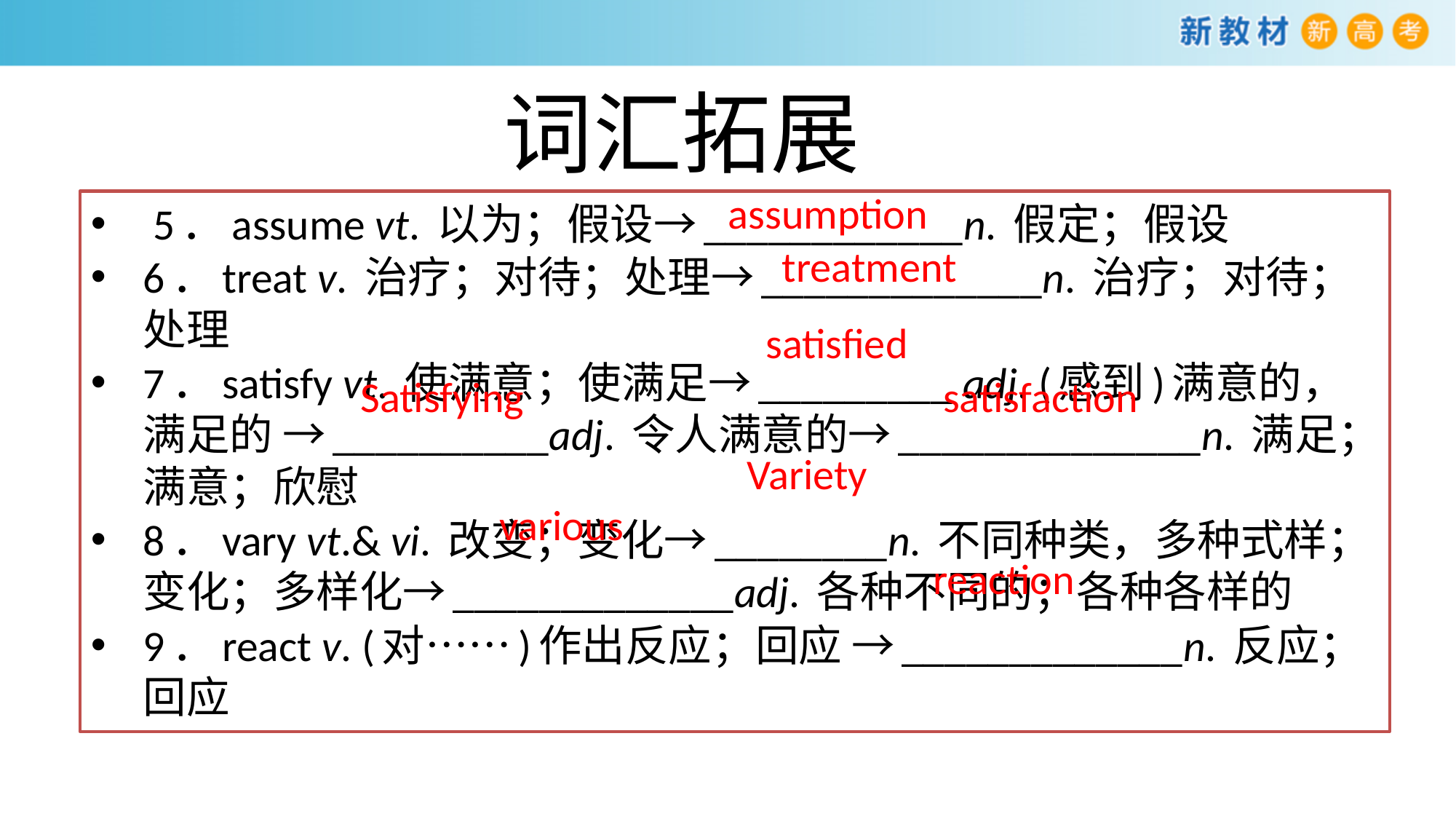

# 词汇拓展
assumption
 5．assume vt. 以为；假设→____________n. 假定；假设
6．treat v. 治疗；对待；处理→_____________n. 治疗；对待；处理
7．satisfy vt. 使满意；使满足→_________ adj. (感到)满意的，满足的 →__________adj. 令人满意的→______________n. 满足；满意；欣慰
8．vary vt.& vi. 改变；变化→________n. 不同种类，多种式样；变化；多样化→_____________adj. 各种不同的；各种各样的
9．react v. (对……)作出反应；回应 →_____________n. 反应；回应

treatment
satisfied
Satisfying
satisfaction
Variety
various
reaction